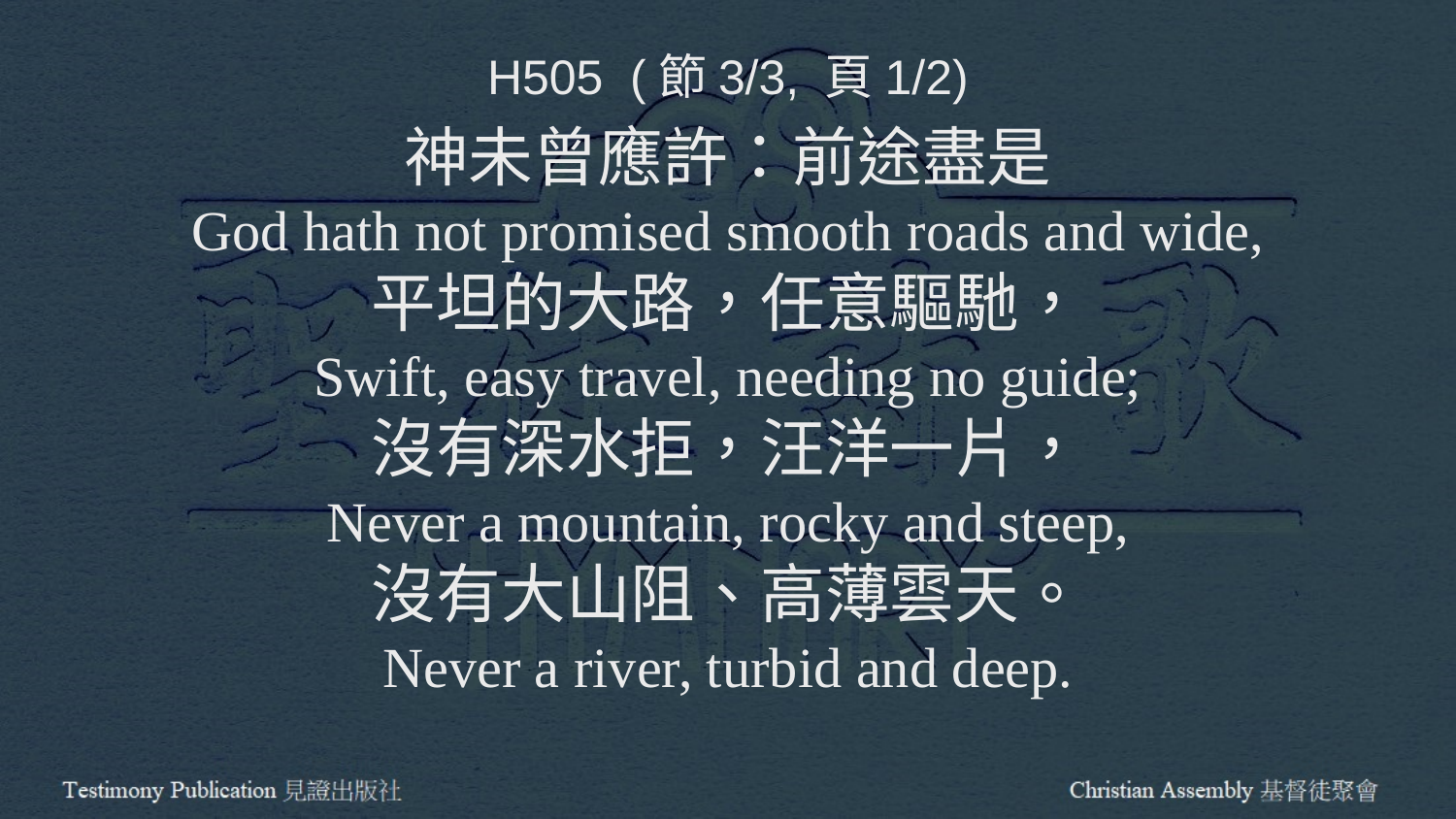

H505  (節3/3, 頁1/2)
神未曾應許：前途盡是
God hath not promised smooth roads and wide,
平坦的大路，任意驅馳，
Swift, easy travel, needing no guide;
沒有深水拒，汪洋一片，
Never a mountain, rocky and steep,
沒有大山阻、高薄雲天。
Never a river, turbid and deep.